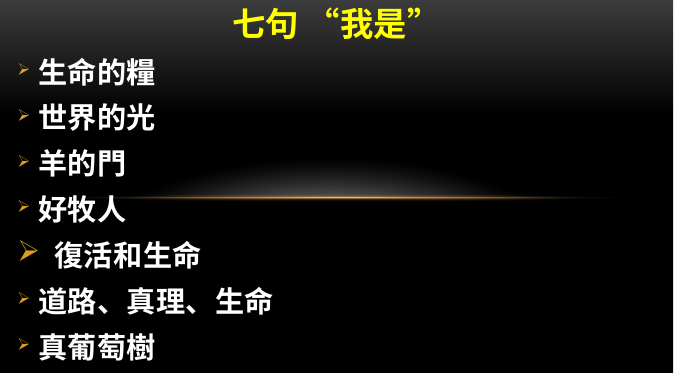

七句 “我是”
 生命的糧
 世界的光
 羊的門
 好牧人
 復活和生命
 道路、真理、生命
 真葡萄樹

#